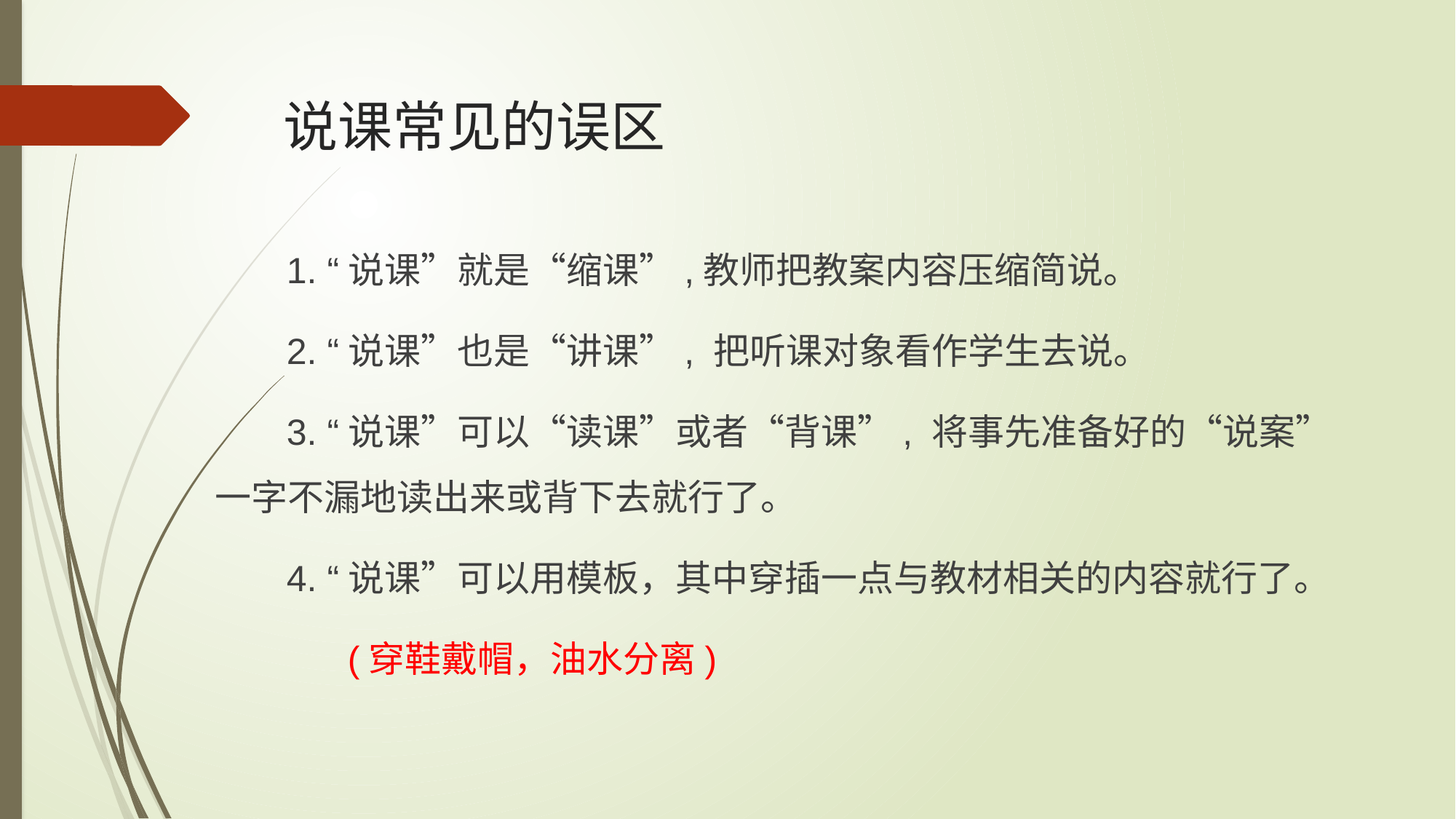

# 说课常见的误区
       1. “说课”就是“缩课”,教师把教案内容压缩简说。
       2. “说课”也是“讲课”, 把听课对象看作学生去说。
       3. “说课”可以“读课”或者“背课”, 将事先准备好的“说案”一字不漏地读出来或背下去就行了。
       4. “说课”可以用模板，其中穿插一点与教材相关的内容就行了。
             (穿鞋戴帽，油水分离)